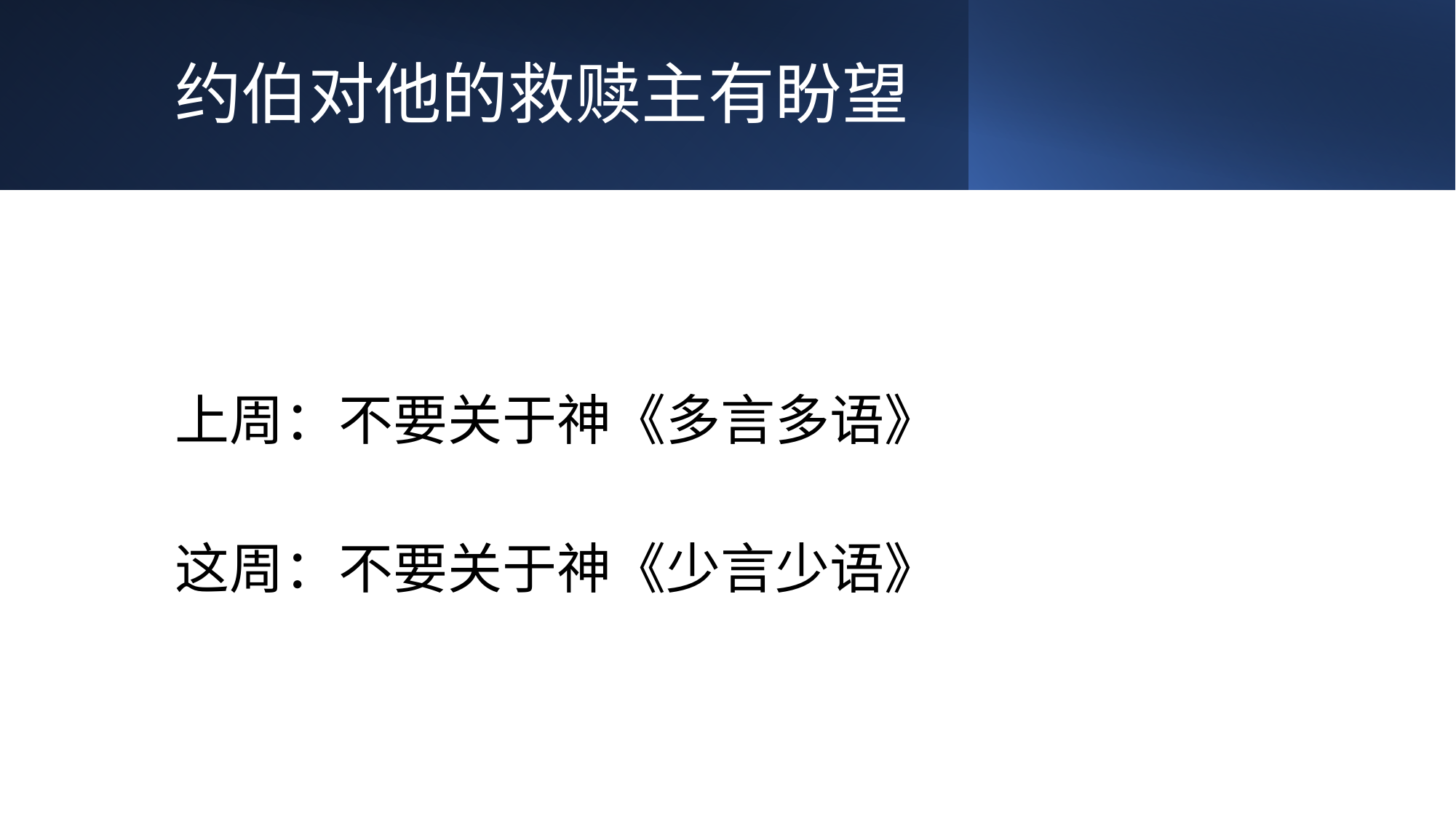

# 约伯对他的救赎主有盼望
上周：不要关于神《多言多语》

这周：不要关于神《少言少语》